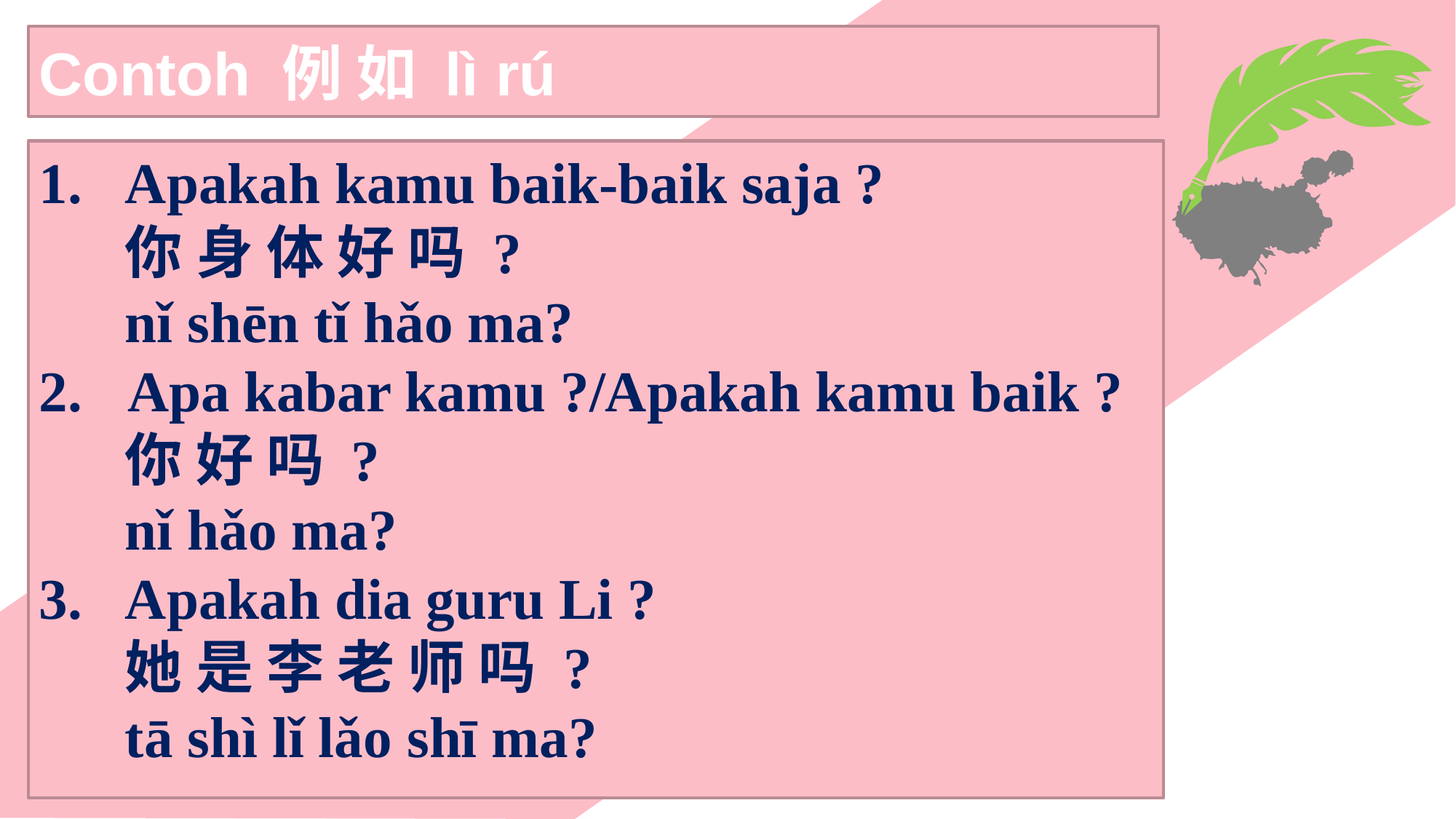

Contoh 例 如 lì rú

Apakah kamu baik-baik saja ?
你 身 体 好 吗 ?
nǐ shēn tǐ hǎo ma?
Apa kabar kamu ?/Apakah kamu baik ?
你 好 吗 ?
nǐ hǎo ma?
Apakah dia guru Li ?
她 是 李 老 师 吗 ?
tā shì lǐ lǎo shī ma?